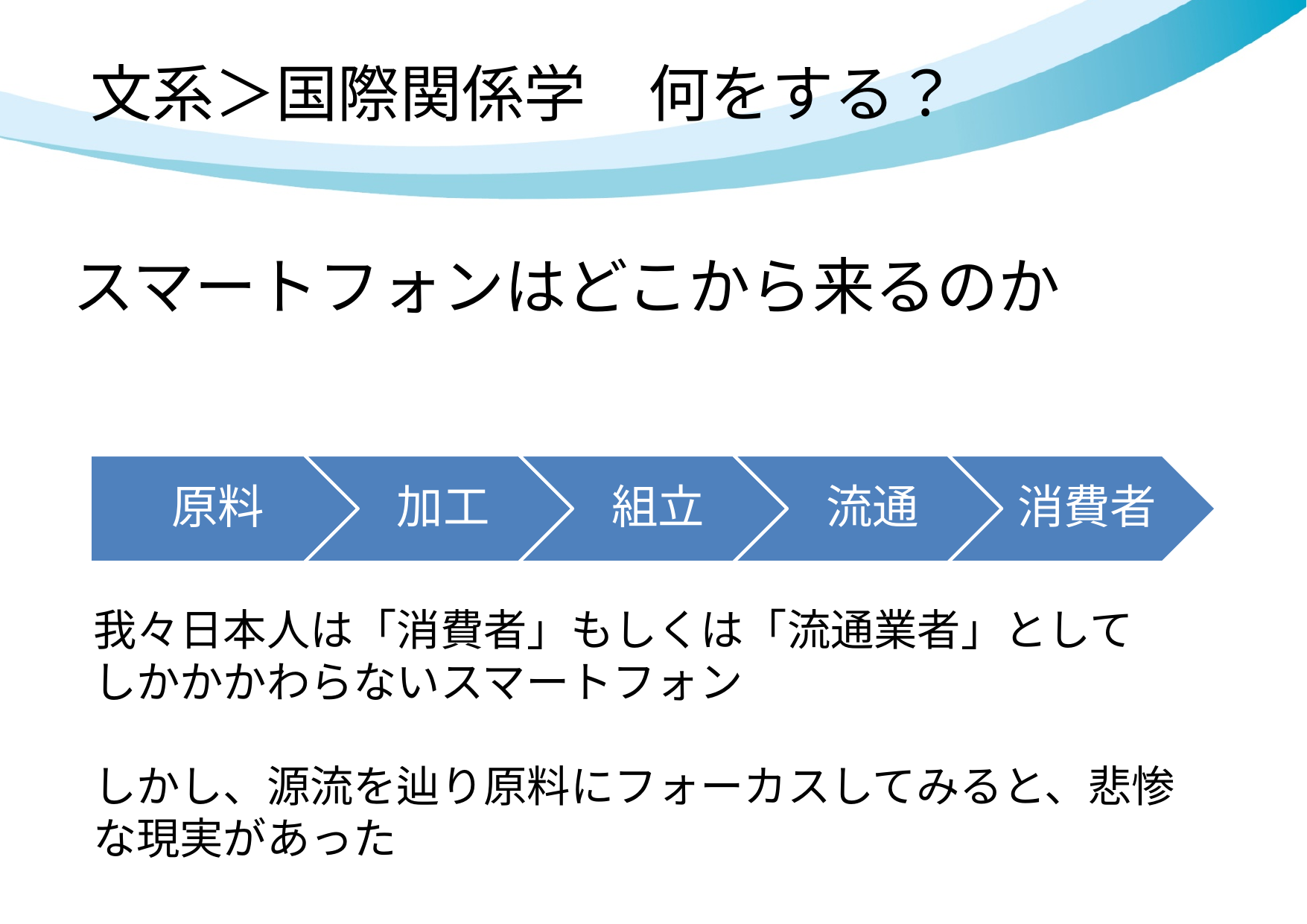

文系＞国際関係学　何をする？
# スマートフォンはどこから来るのか
原料
加工
組立
流通
消費者
我々日本人は「消費者」もしくは「流通業者」としてしかかかわらないスマートフォン

しかし、源流を辿り原料にフォーカスしてみると、悲惨な現実があった